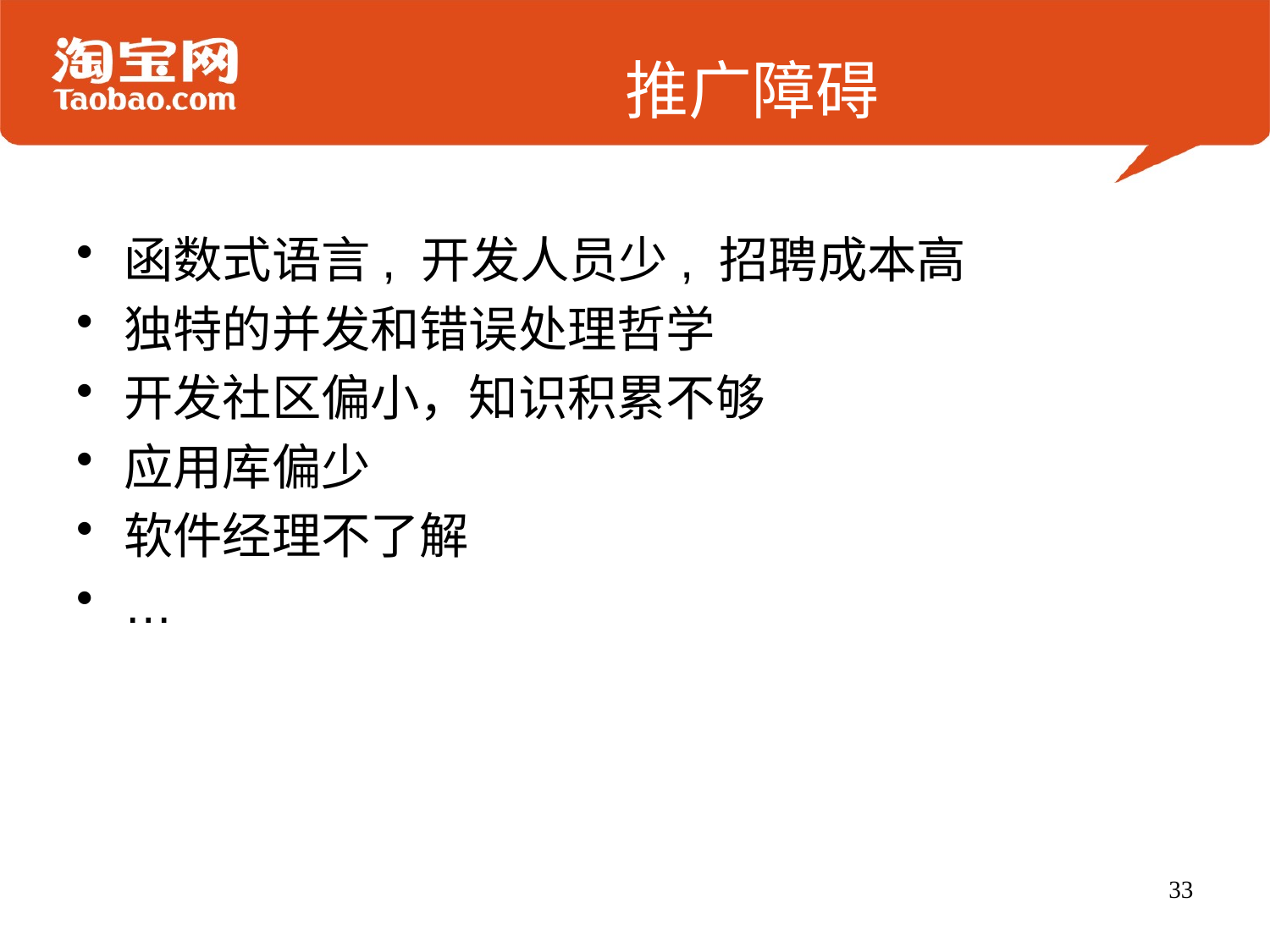

# 推广障碍
函数式语言, 开发人员少, 招聘成本高
独特的并发和错误处理哲学
开发社区偏小，知识积累不够
应用库偏少
软件经理不了解
…

33